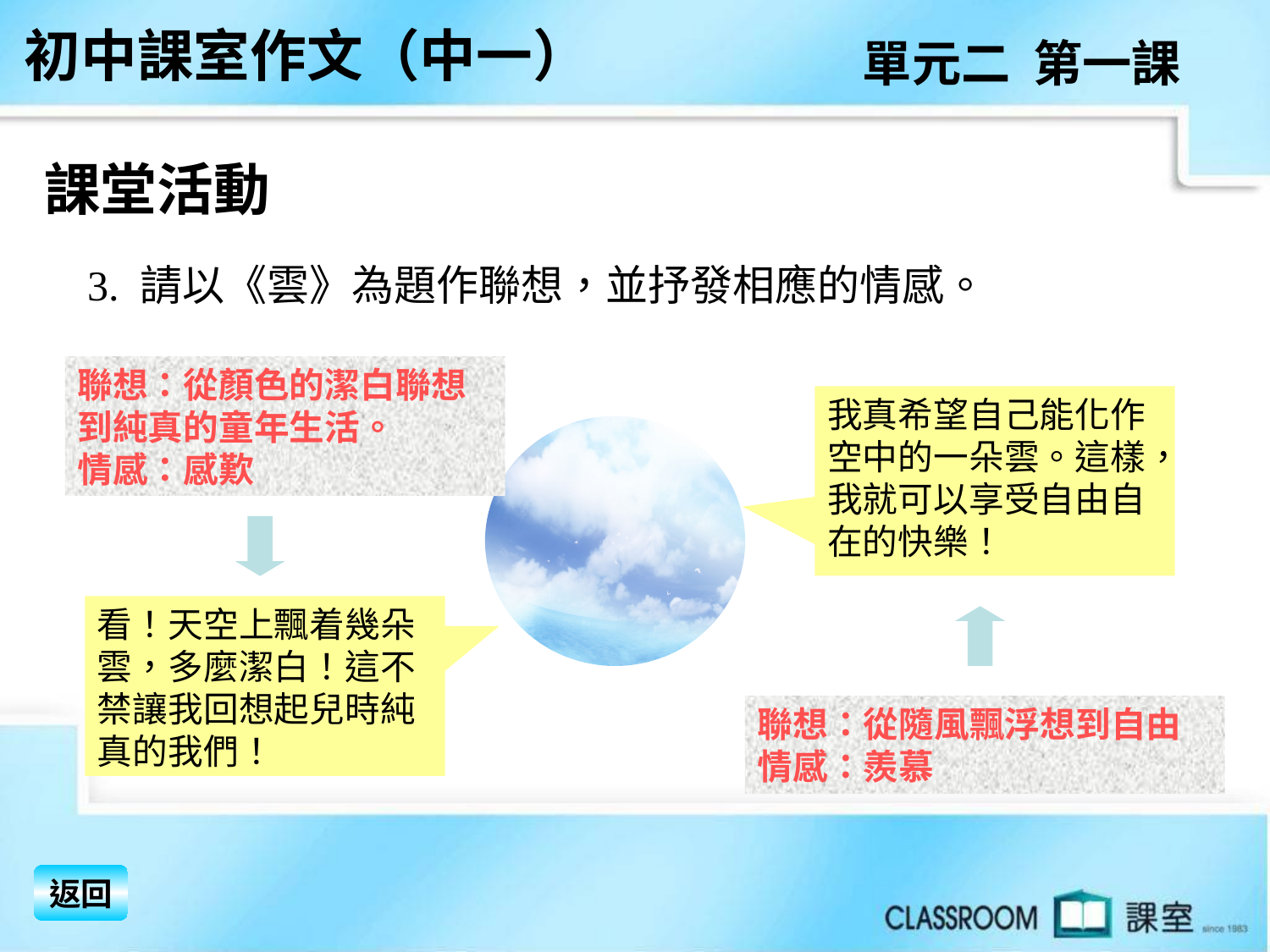

初中課室作文（中一）
單元二  第一課
課堂活動
3. 請以《雲》為題作聯想，並抒發相應的情感。
聯想：從顏色的潔白聯想到純真的童年生活。
情感：感歎
我真希望自己能化作空中的一朵雲。這樣，我就可以享受自由自在的快樂！

看！天空上飄着幾朵雲，多麼潔白！這不禁讓我回想起兒時純真的我們！

聯想：從隨風飄浮想到自由
情感：羨慕
返回